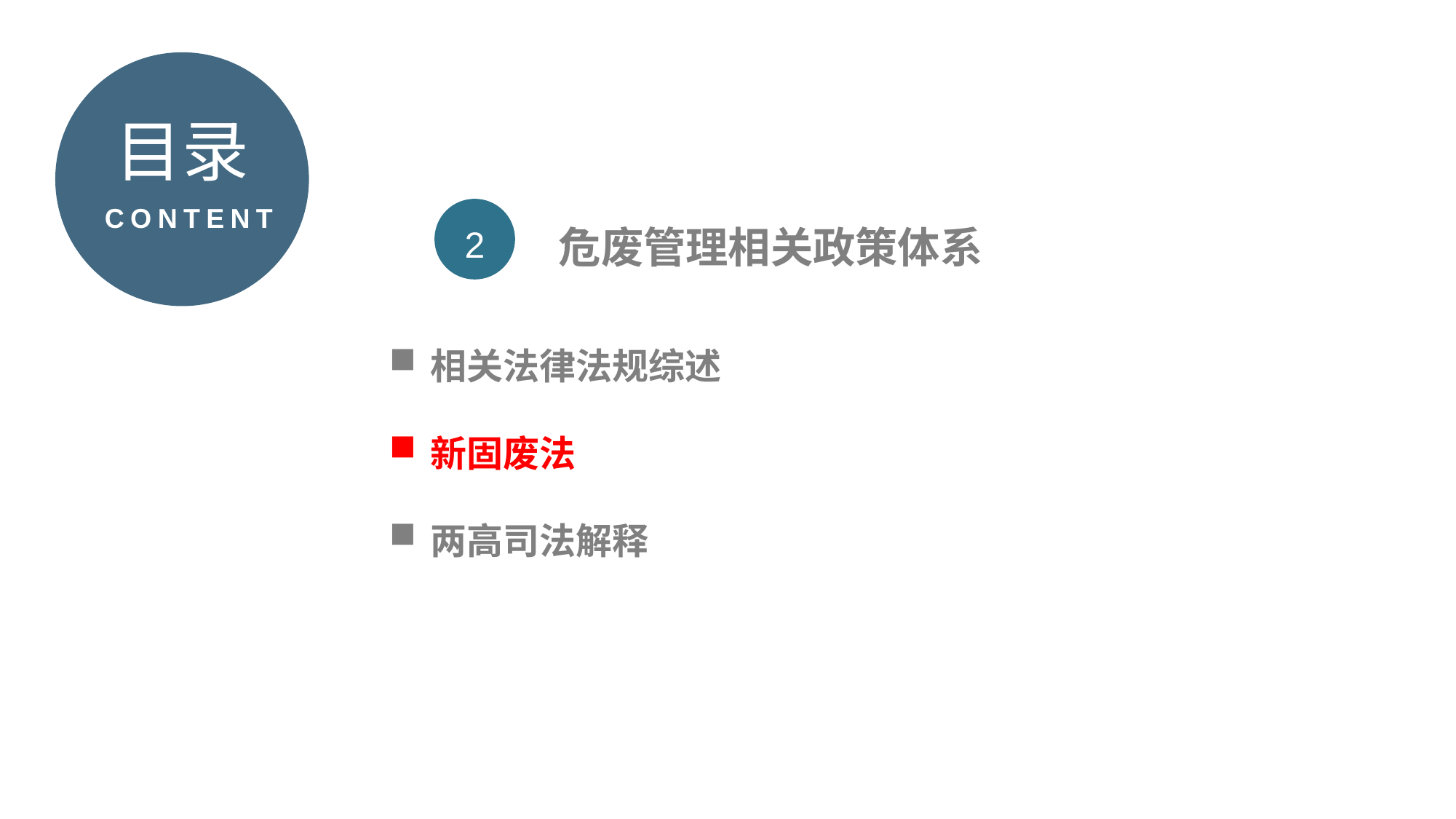

目录
CONTENT
2
危废管理相关政策体系
相关法律法规综述
新固废法
两高司法解释